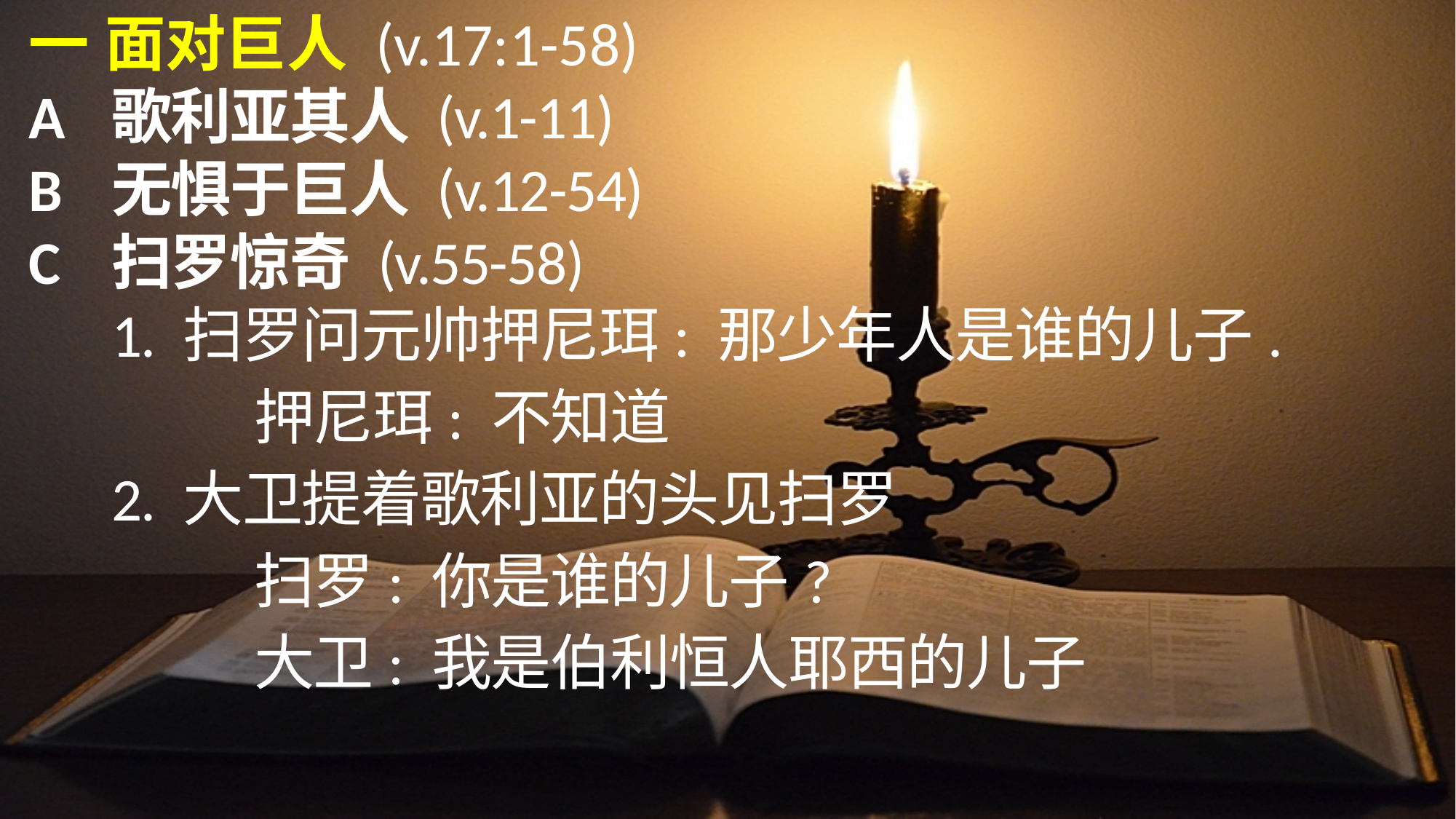

一	面对巨人 (v.17:1-58)
A	歌利亚其人 (v.1-11)
B	无惧于巨人 (v.12-54)
C	扫罗惊奇 (v.55-58)
	1.	扫罗问元帅押尼珥: 那少年人是谁的儿子.
					押尼珥: 不知道
	2.	大卫提着歌利亚的头见扫罗
					扫罗: 你是谁的儿子?
					大卫: 我是伯利恒人耶西的儿子